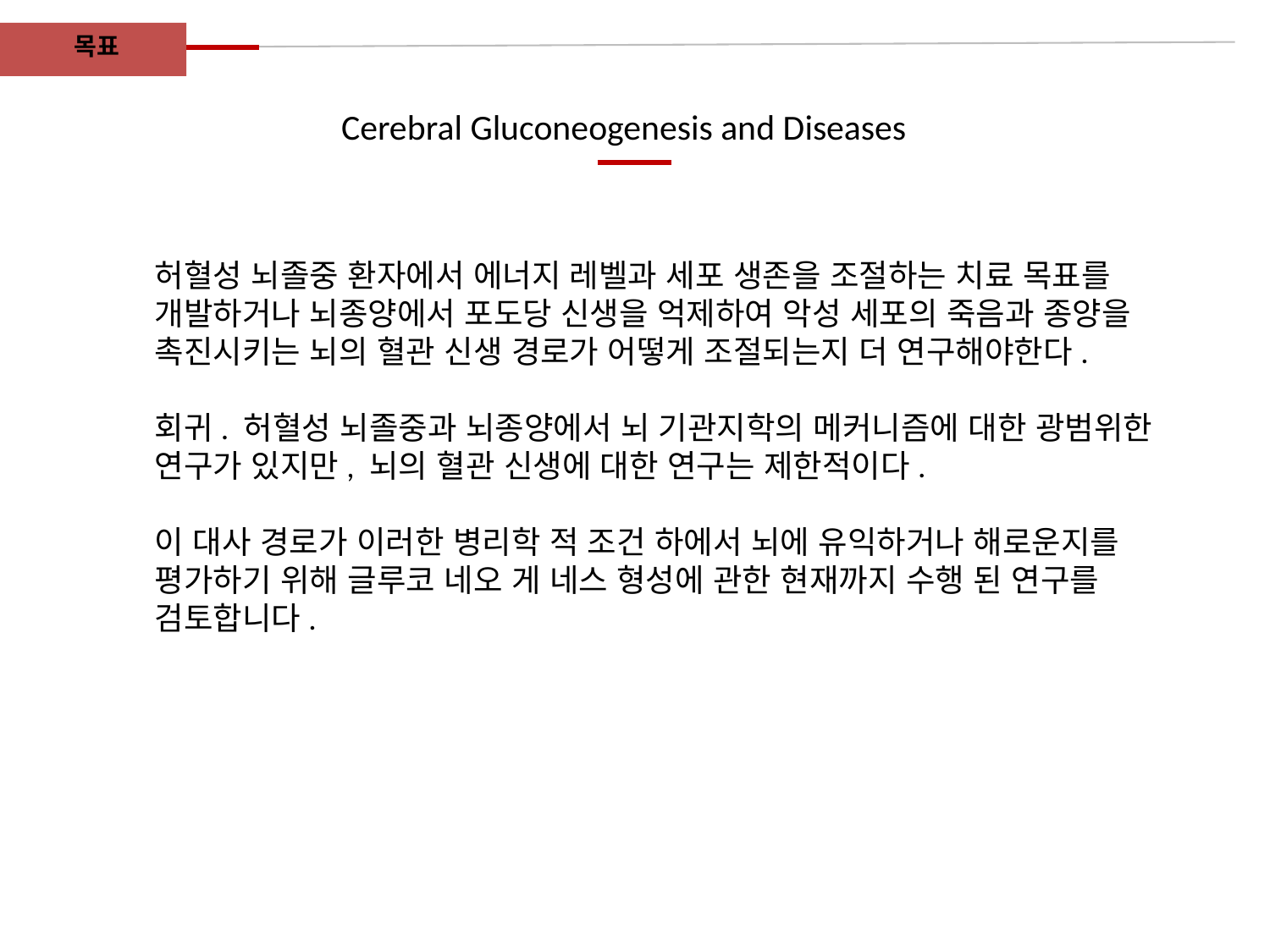

목표

Cerebral Gluconeogenesis and Diseases

허혈성 뇌졸중 환자에서 에너지 레벨과 세포 생존을 조절하는 치료 목표를 개발하거나 뇌종양에서 포도당 신생을 억제하여 악성 세포의 죽음과 종양을 촉진시키는 뇌의 혈관 신생 경로가 어떻게 조절되는지 더 연구해야한다.

회귀. 허혈성 뇌졸중과 뇌종양에서 뇌 기관지학의 메커니즘에 대한 광범위한 연구가 있지만, 뇌의 혈관 신생에 대한 연구는 제한적이다.

이 대사 경로가 이러한 병리학 적 조건 하에서 뇌에 유익하거나 해로운지를 평가하기 위해 글루코 네오 게 네스 형성에 관한 현재까지 수행 된 연구를 검토합니다.